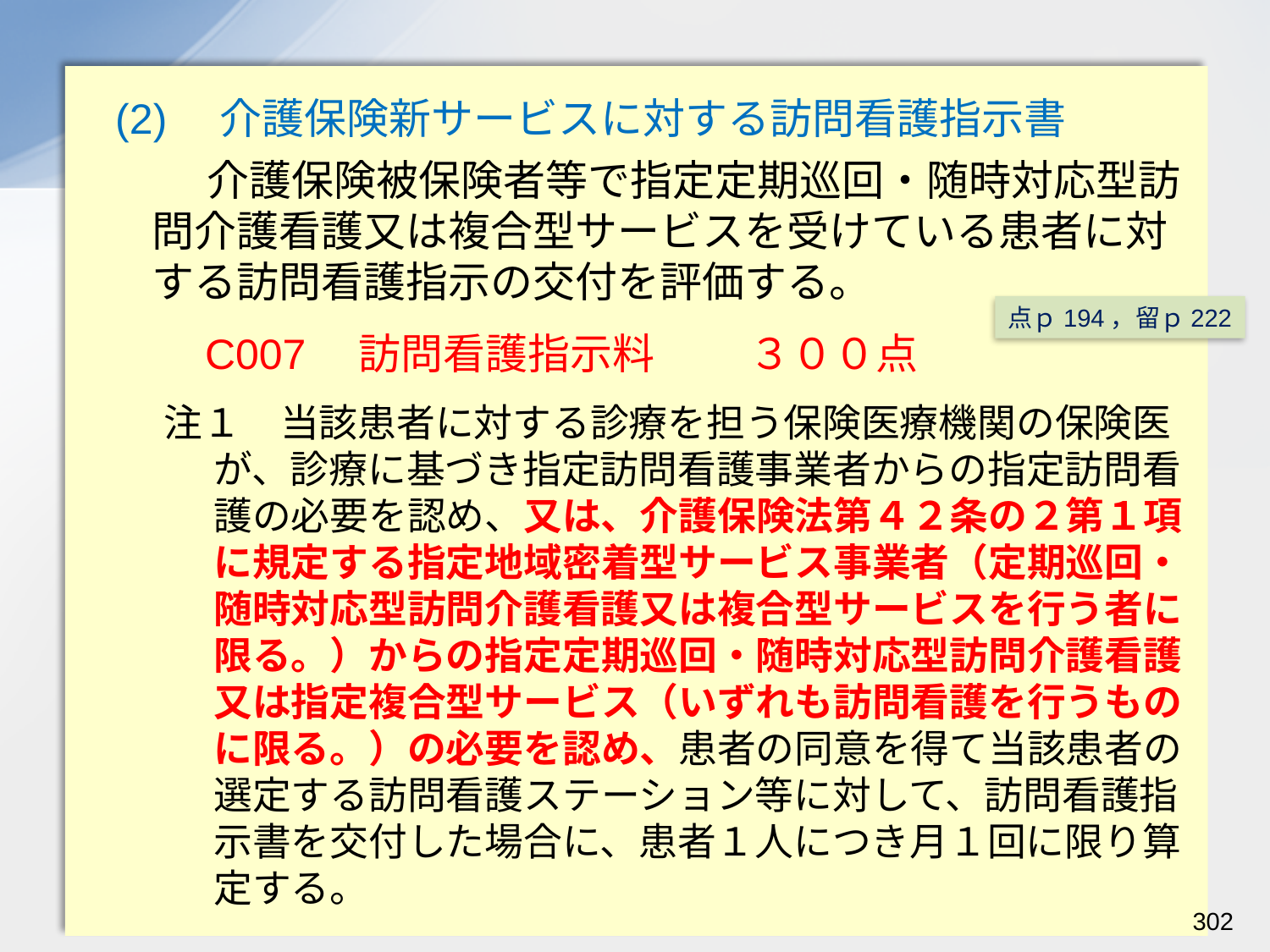

(2)　介護保険新サービスに対する訪問看護指示書
　介護保険被保険者等で指定定期巡回・随時対応型訪問介護看護又は複合型サービスを受けている患者に対する訪問看護指示の交付を評価する。
　C007　訪問看護指示料 　　３００点
注１　当該患者に対する診療を担う保険医療機関の保険医が、診療に基づき指定訪問看護事業者からの指定訪問看護の必要を認め、又は、介護保険法第４２条の２第１項に規定する指定地域密着型サービス事業者（定期巡回・随時対応型訪問介護看護又は複合型サービスを行う者に限る。）からの指定定期巡回・随時対応型訪問介護看護又は指定複合型サービス（いずれも訪問看護を行うものに限る。）の必要を認め、患者の同意を得て当該患者の選定する訪問看護ステーション等に対して、訪問看護指示書を交付した場合に、患者１人につき月１回に限り算定する。
点ｐ194，留ｐ222
302